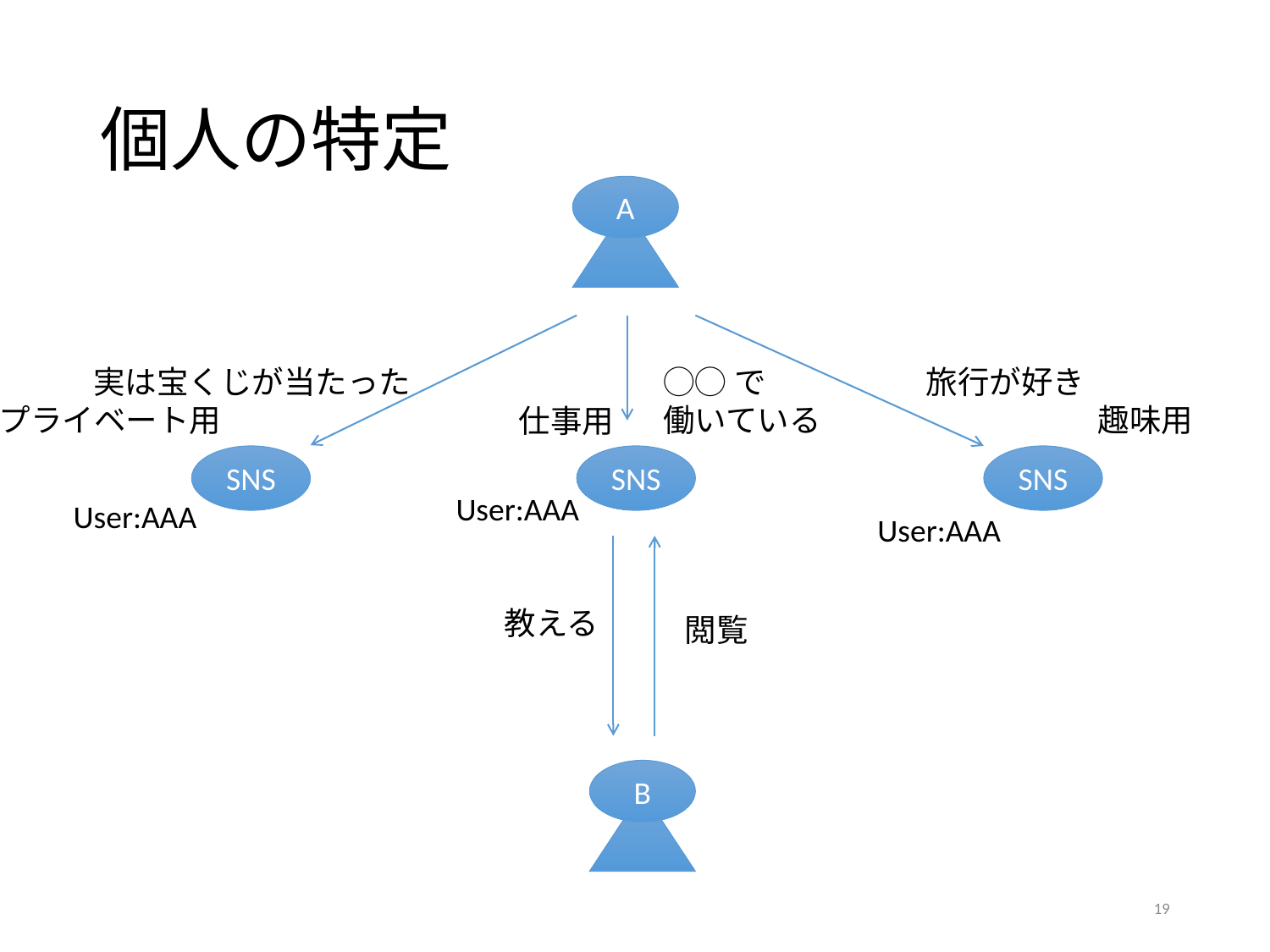

# 個人の特定
A

実は宝くじが当たった
◯◯で
働いている
旅行が好き
プライベート用
趣味用
仕事用
SNS
SNS
SNS
User:AAA
User:AAA
User:AAA
教える
閲覧
B

19